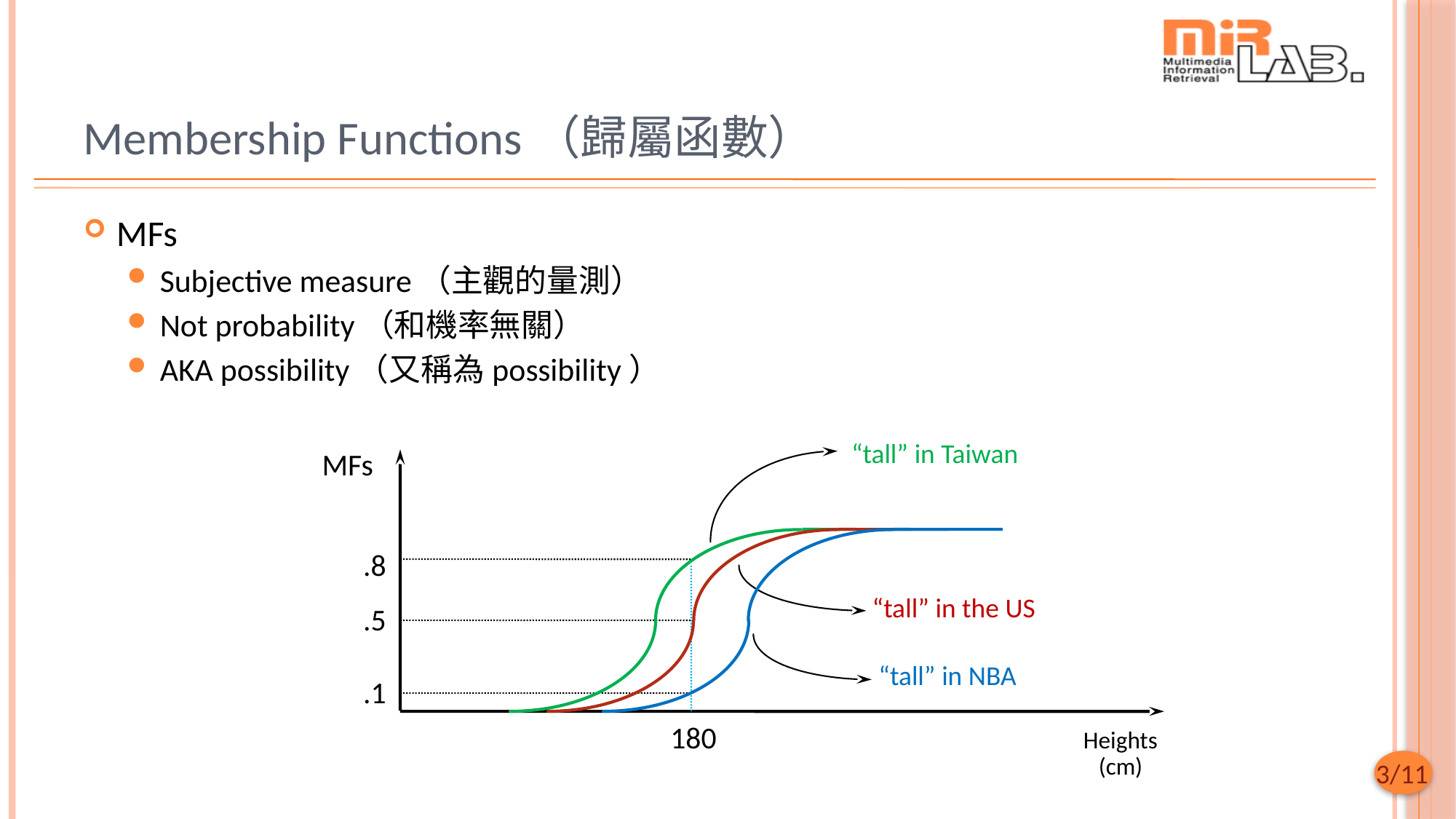

# Membership Functions（歸屬函數）
MFs
Subjective measure（主觀的量測）
Not probability（和機率無關）
AKA possibility（又稱為possibility）
“tall” in Taiwan

MFs

.8

“tall” in the US
.5

“tall” in NBA
.1

180
Heights
(cm)